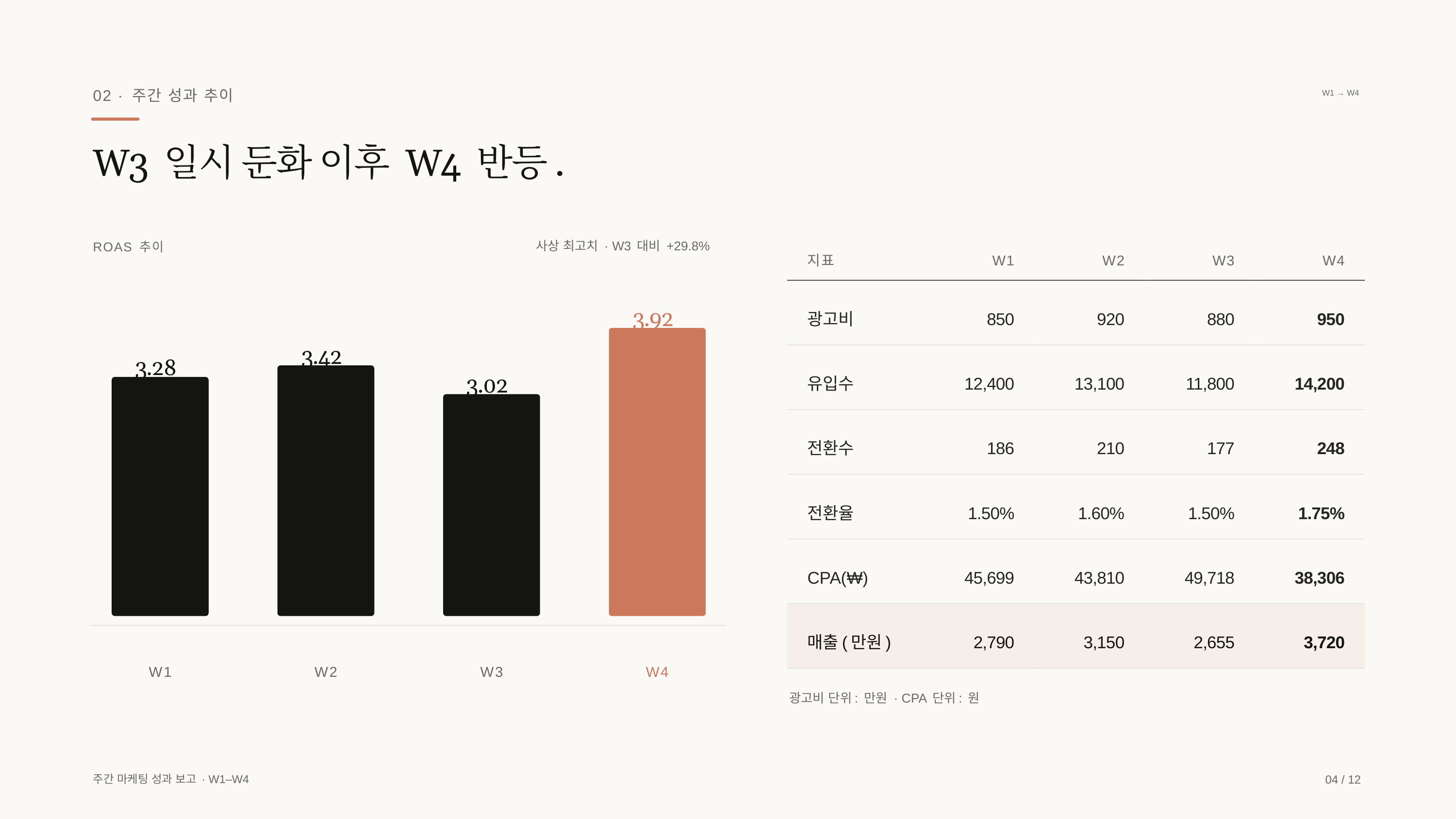

02 · 주간 성과 추이
W1 → W4

W3 일시 둔화 이후 W4 반등.
ROAS 추이
사상 최고치 · W3 대비 +29.8%
지표
W1
W2
W3
W4

3.92
광고비
850
920
880
950
3.42

3.28

3.02
유입수
12,400
13,100
11,800
14,200

전환수
186
210
177
248

전환율
1.50%
1.60%
1.50%
1.75%

CPA(₩)
45,699
43,810
49,718
38,306

매출(만원)
2,790
3,150
2,655
3,720

W1
W2
W3
W4

광고비 단위: 만원 · CPA 단위: 원
주간 마케팅 성과 보고 · W1–W4
04 / 12